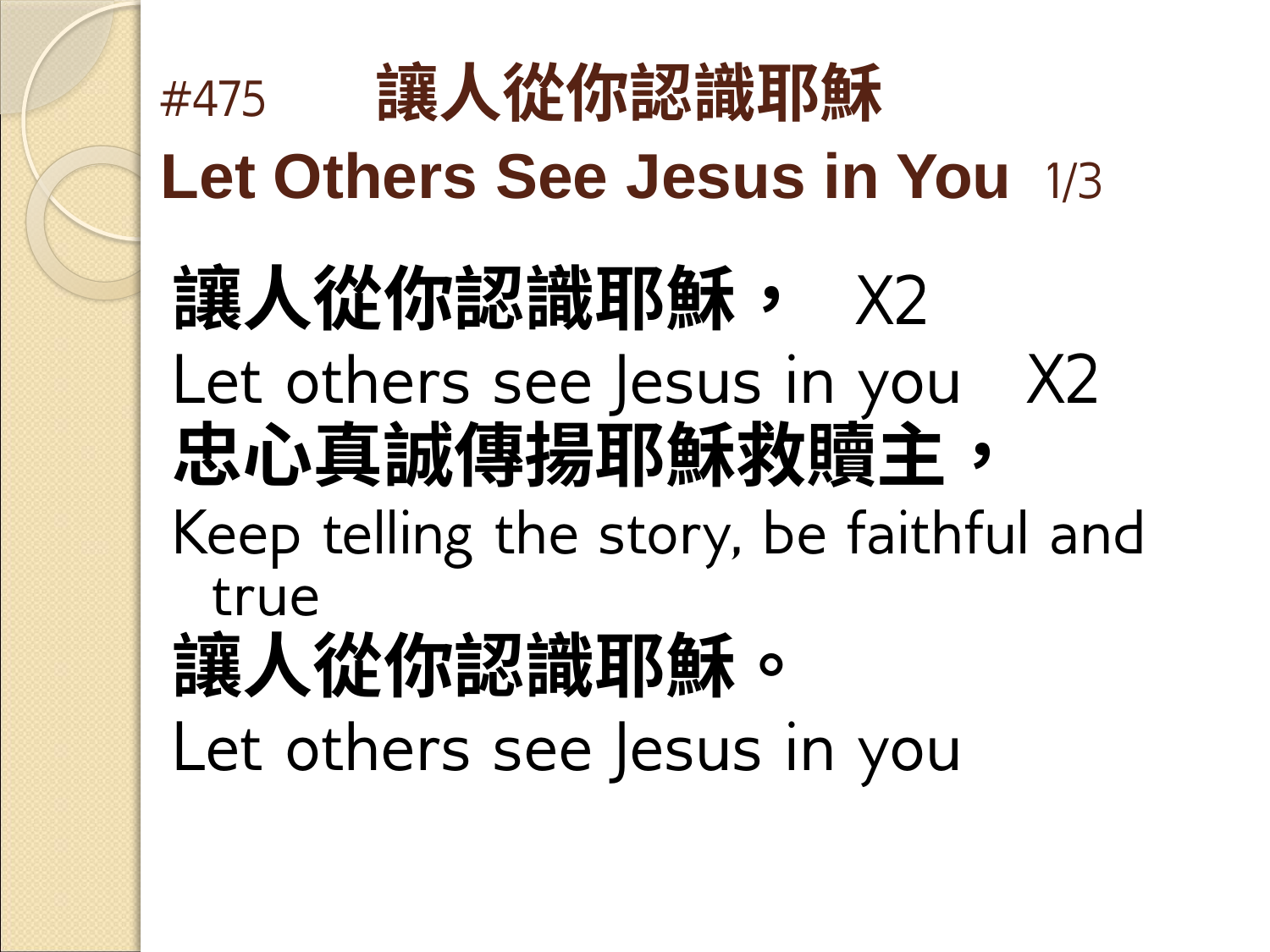

# #475   讓人從你認識耶穌 Let Others See Jesus in You  1/3
讓人從你認識耶穌，  X2
Let others see Jesus in you   X2
忠心真誠傳揚耶穌救贖主，
Keep telling the story, be faithful and true
讓人從你認識耶穌。
Let others see Jesus in you